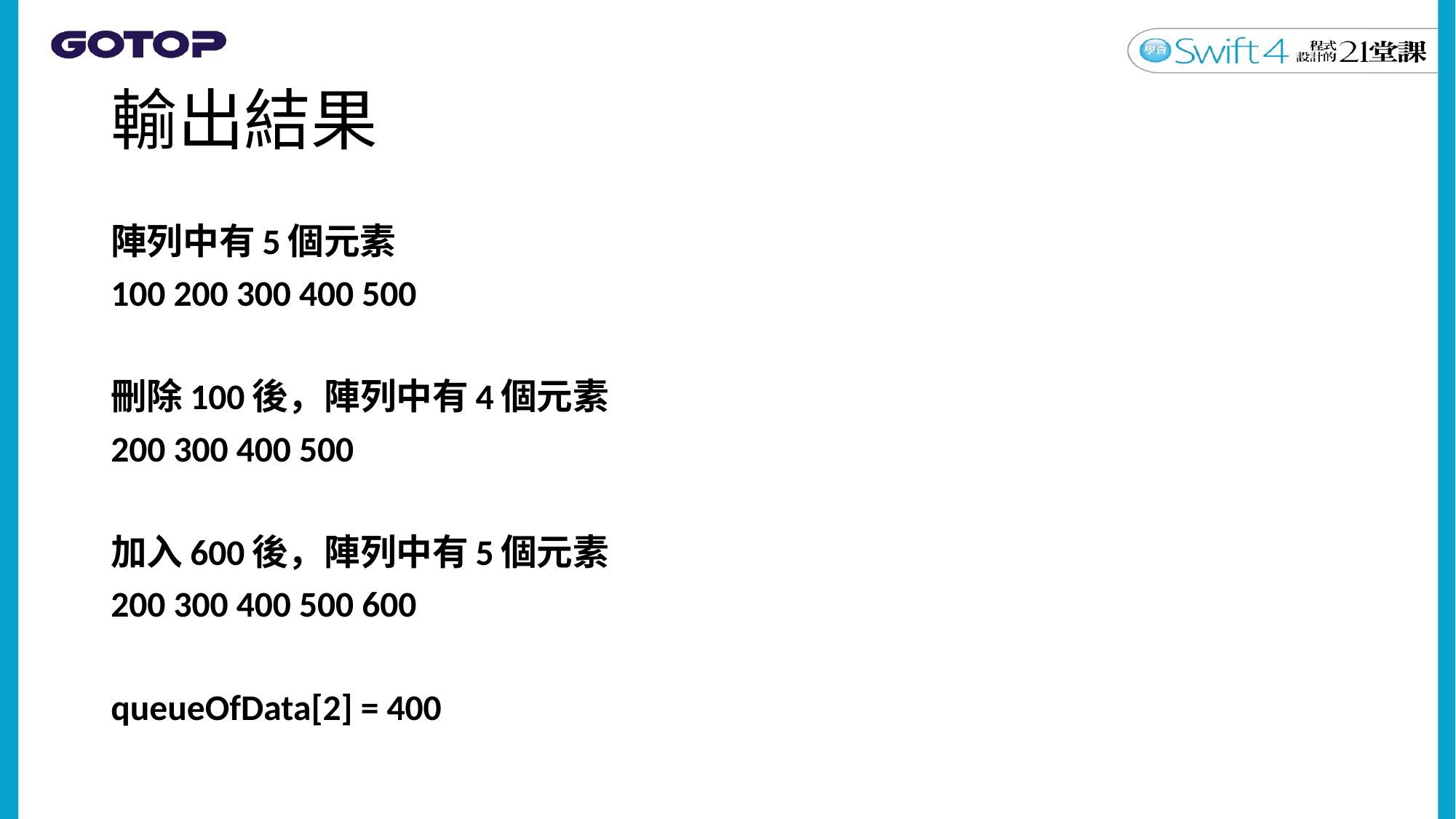

# 輸出結果
陣列中有5個元素
100 200 300 400 500

刪除100後，陣列中有4個元素
200 300 400 500

加入600後，陣列中有5個元素
200 300 400 500 600

queueOfData[2] = 400